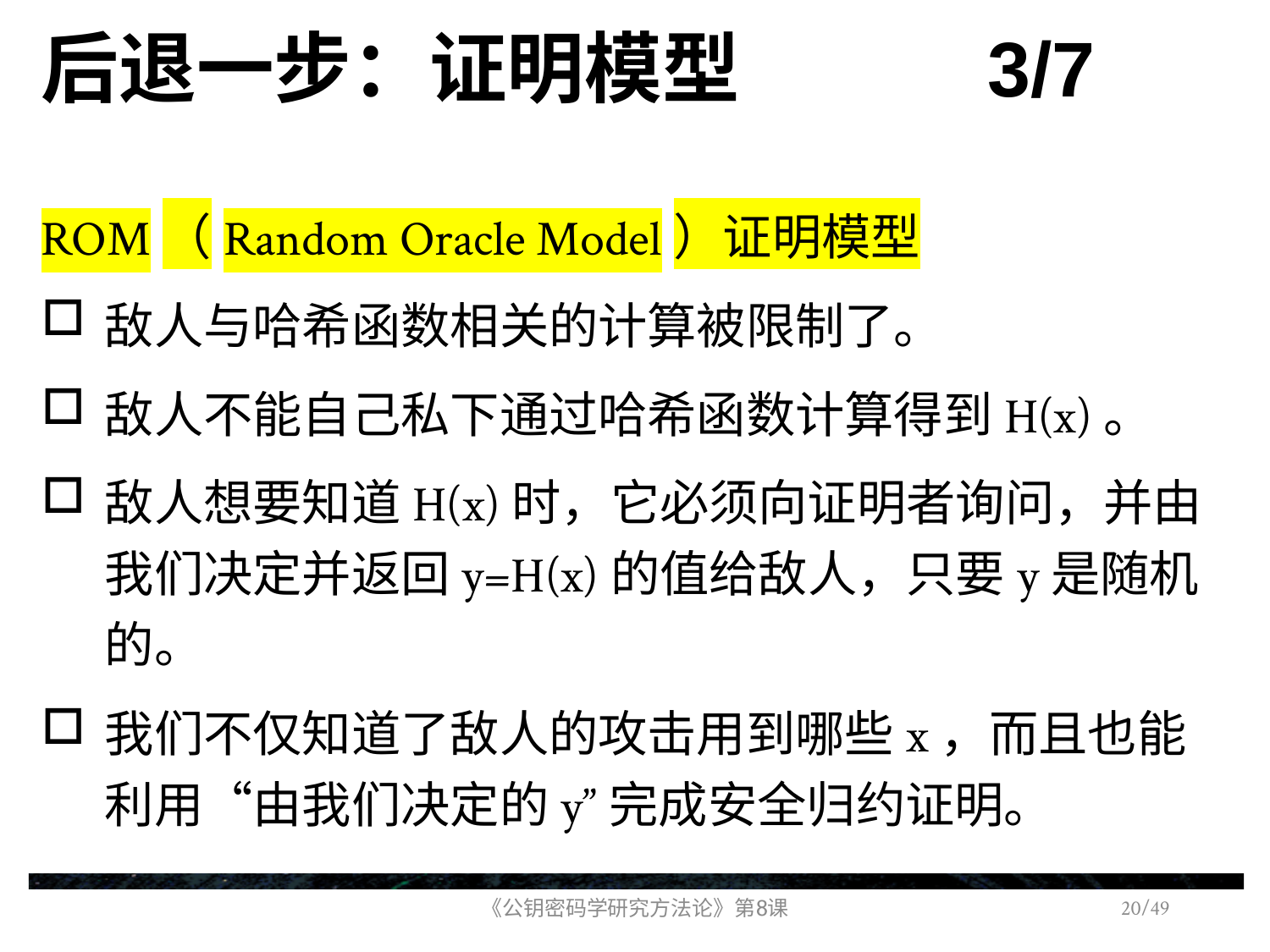

# 后退一步：证明模型             3/7
ROM（Random Oracle Model）证明模型
敌人与哈希函数相关的计算被限制了。
敌人不能自己私下通过哈希函数计算得到H(x)。
敌人想要知道H(x)时，它必须向证明者询问，并由我们决定并返回y=H(x)的值给敌人，只要y是随机的。
我们不仅知道了敌人的攻击用到哪些x，而且也能利用“由我们决定的y”完成安全归约证明。
《公钥密码学研究方法论》第8课
20/49